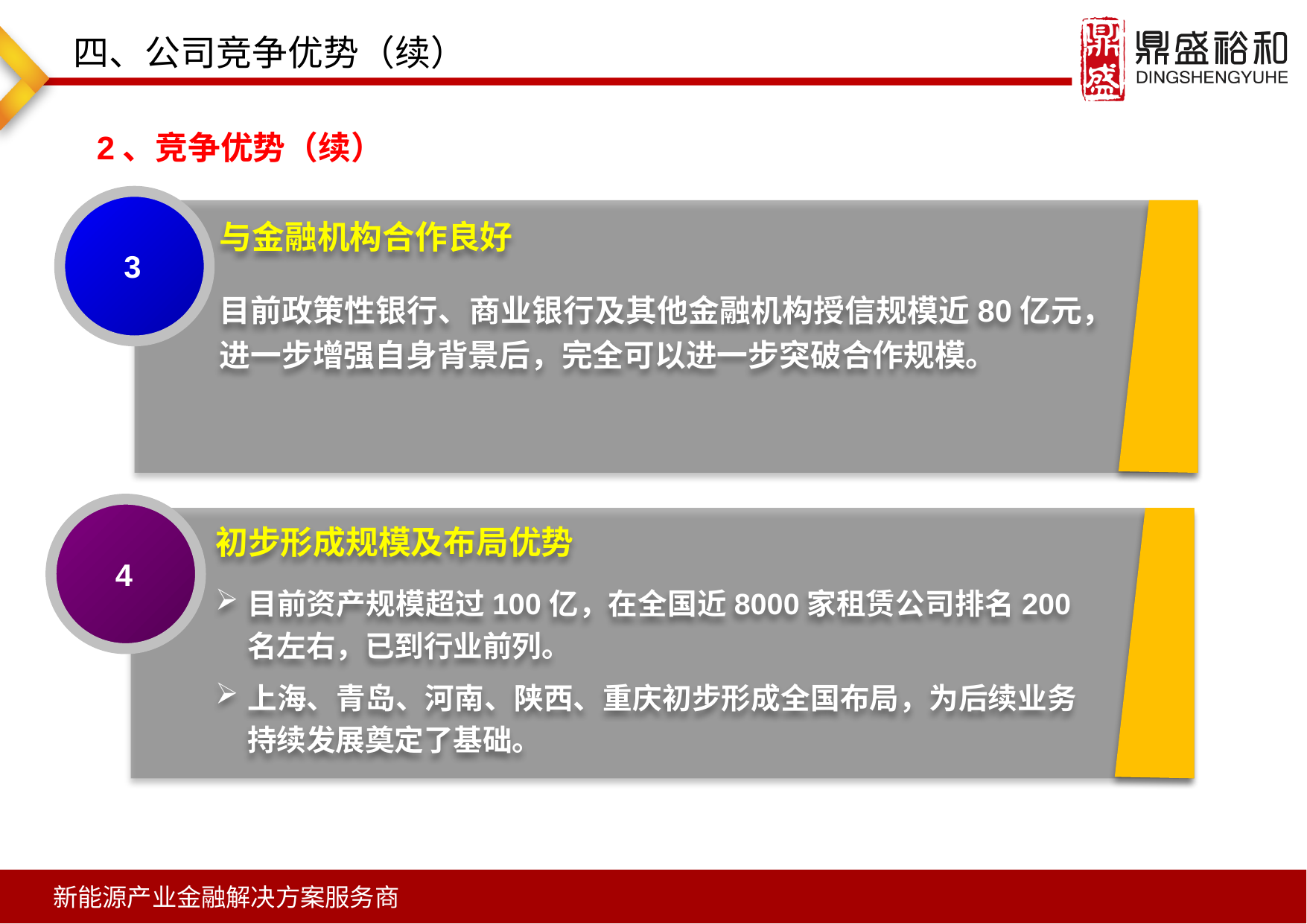

四、公司竞争优势（续）

2、竞争优势（续）

3

与金融机构合作良好
目前政策性银行、商业银行及其他金融机构授信规模近80亿元，进一步增强自身背景后，完全可以进一步突破合作规模。

4

初步形成规模及布局优势
目前资产规模超过100亿，在全国近8000家租赁公司排名200名左右，已到行业前列。
上海、青岛、河南、陕西、重庆初步形成全国布局，为后续业务持续发展奠定了基础。